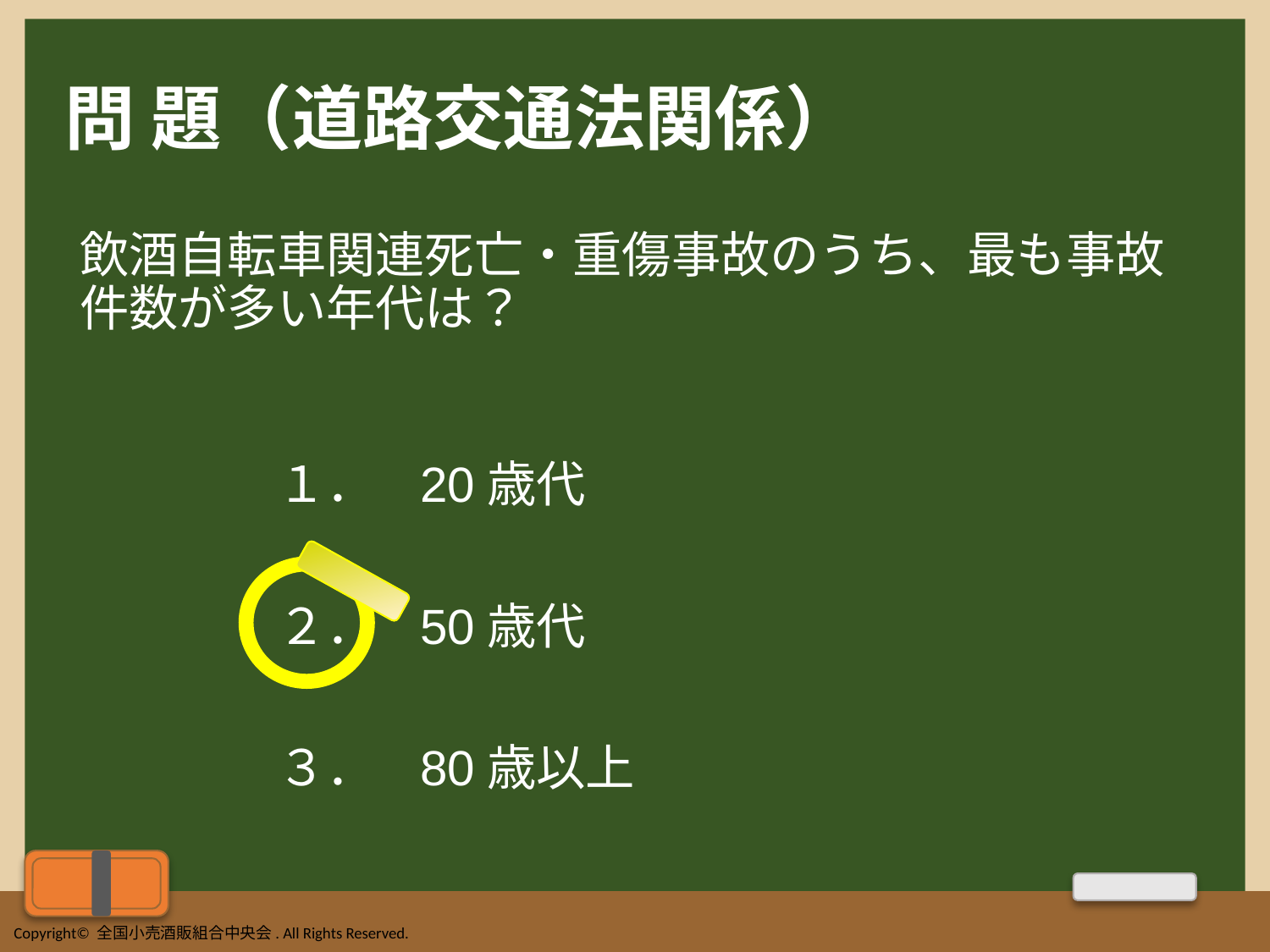

# 問 題（道路交通法関係）
飲酒自転車関連死亡・重傷事故のうち、最も事故件数が多い年代は？

　　　　１．   20歳代

　　　　２．   50歳代

　　　　３．   80歳以上

Copyright© 全国小売酒販組合中央会. All Rights Reserved.